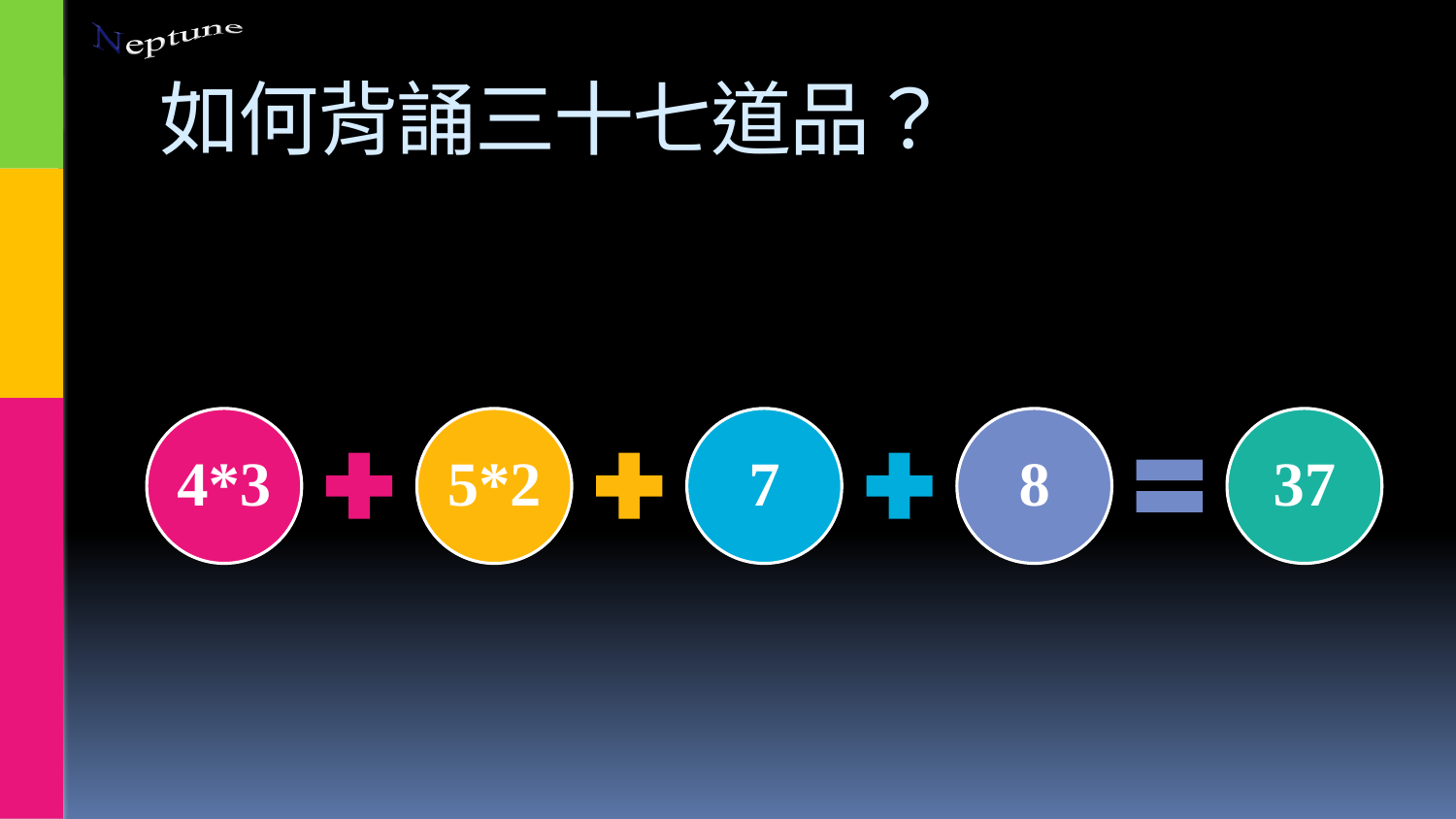

# 如何背誦三十七道品？
4*3

5*2

7

8

37